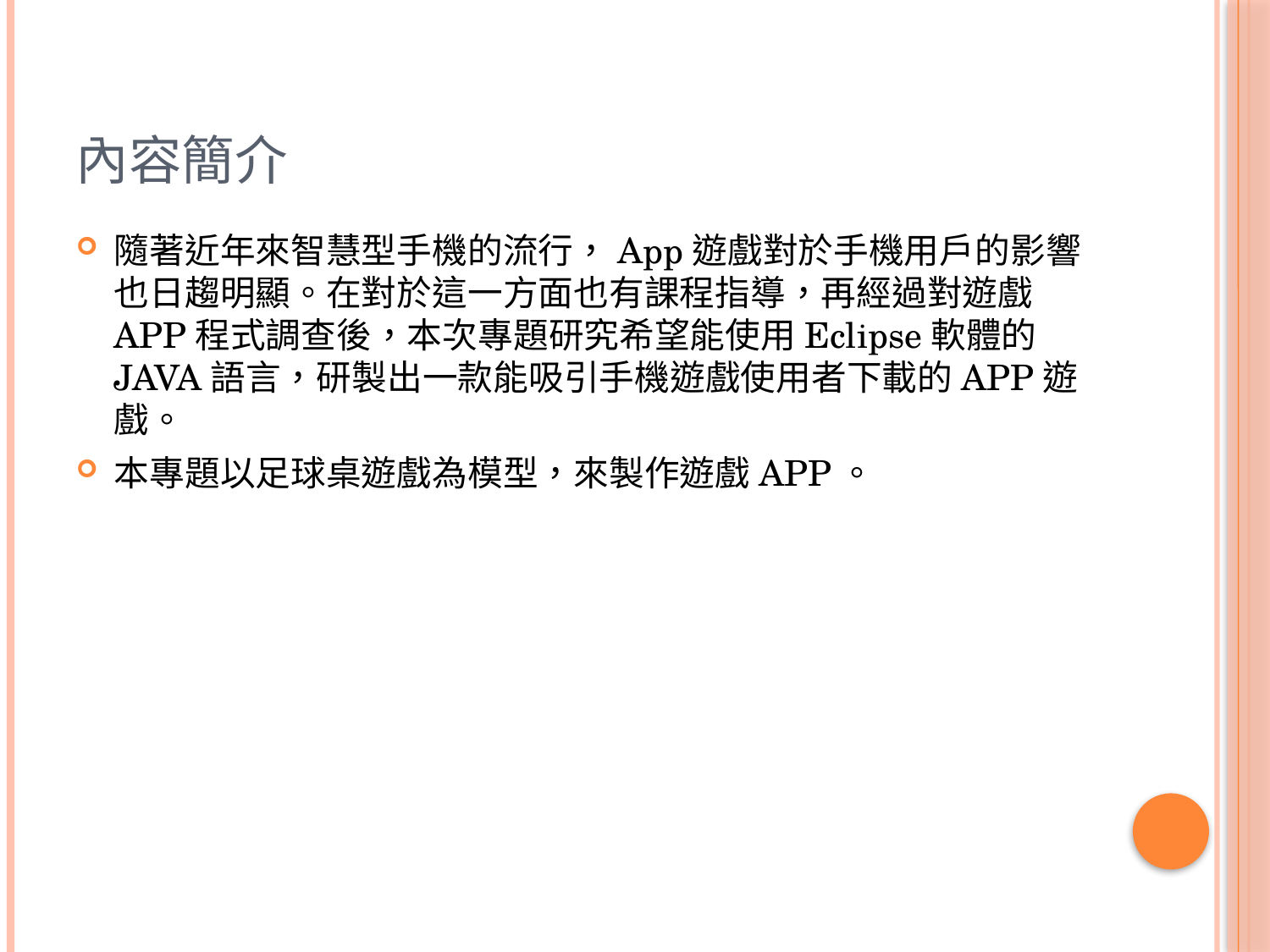

# 內容簡介
隨著近年來智慧型手機的流行，App遊戲對於手機用戶的影響也日趨明顯。在對於這一方面也有課程指導，再經過對遊戲APP程式調查後，本次專題研究希望能使用Eclipse軟體的JAVA語言，研製出一款能吸引手機遊戲使用者下載的APP遊戲。
本專題以足球桌遊戲為模型，來製作遊戲APP。